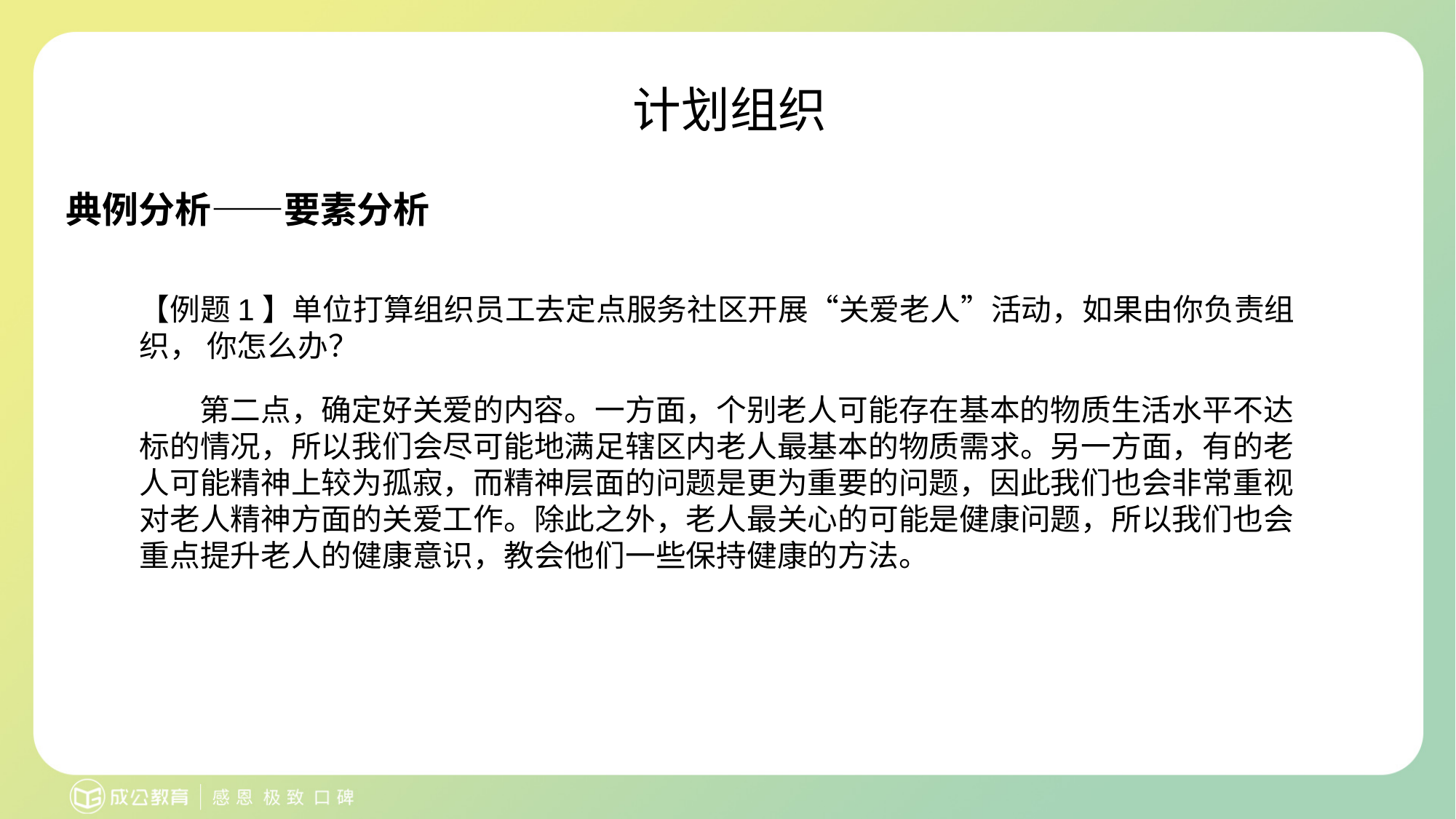

计划组织
典例分析——要素分析
【例题1】单位打算组织员工去定点服务社区开展“关爱老人”活动，如果由你负责组织， 你怎么办？
第二点，确定好关爱的内容。一方面，个别老人可能存在基本的物质生活水平不达 标的情况，所以我们会尽可能地满足辖区内老人最基本的物质需求。另一方面，有的老 人可能精神上较为孤寂，而精神层面的问题是更为重要的问题，因此我们也会非常重视 对老人精神方面的关爱工作。除此之外，老人最关心的可能是健康问题，所以我们也会 重点提升老人的健康意识，教会他们一些保持健康的方法。